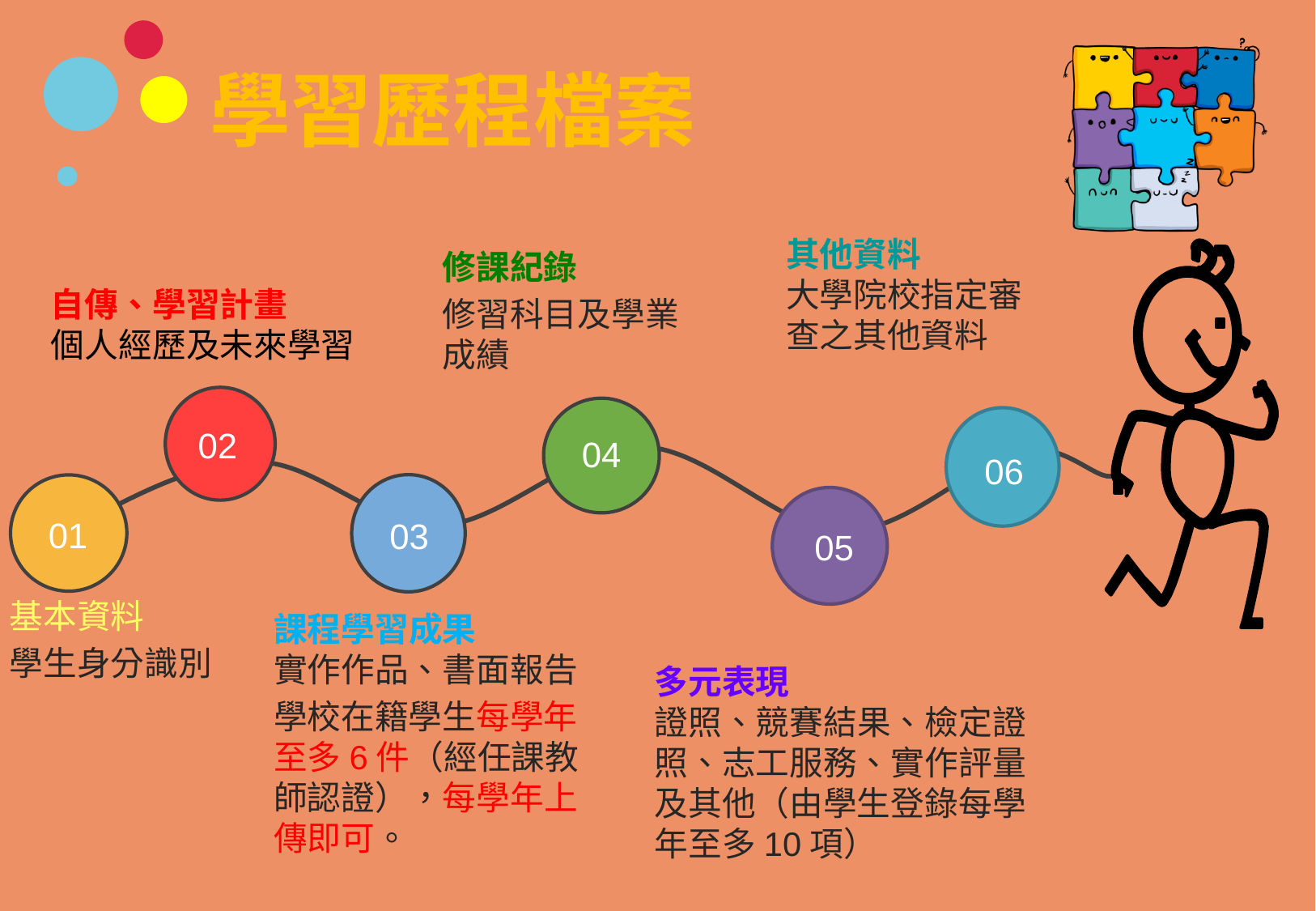

# 學習歷程檔案
其他資料
大學院校指定審查之其他資料

06
修課紀錄
修習科目及學業成績

04

自傳、學習計畫
個人經歷及未來學習

02

03
課程學習成果
實作作品、書面報告
學校在籍學生每學年至多6件（經任課教師認證），每學年上傳即可。

01
基本資料
學生身分識別

05
多元表現
證照、競賽結果、檢定證照、志工服務、實作評量及其他（由學生登錄每學年至多10項）